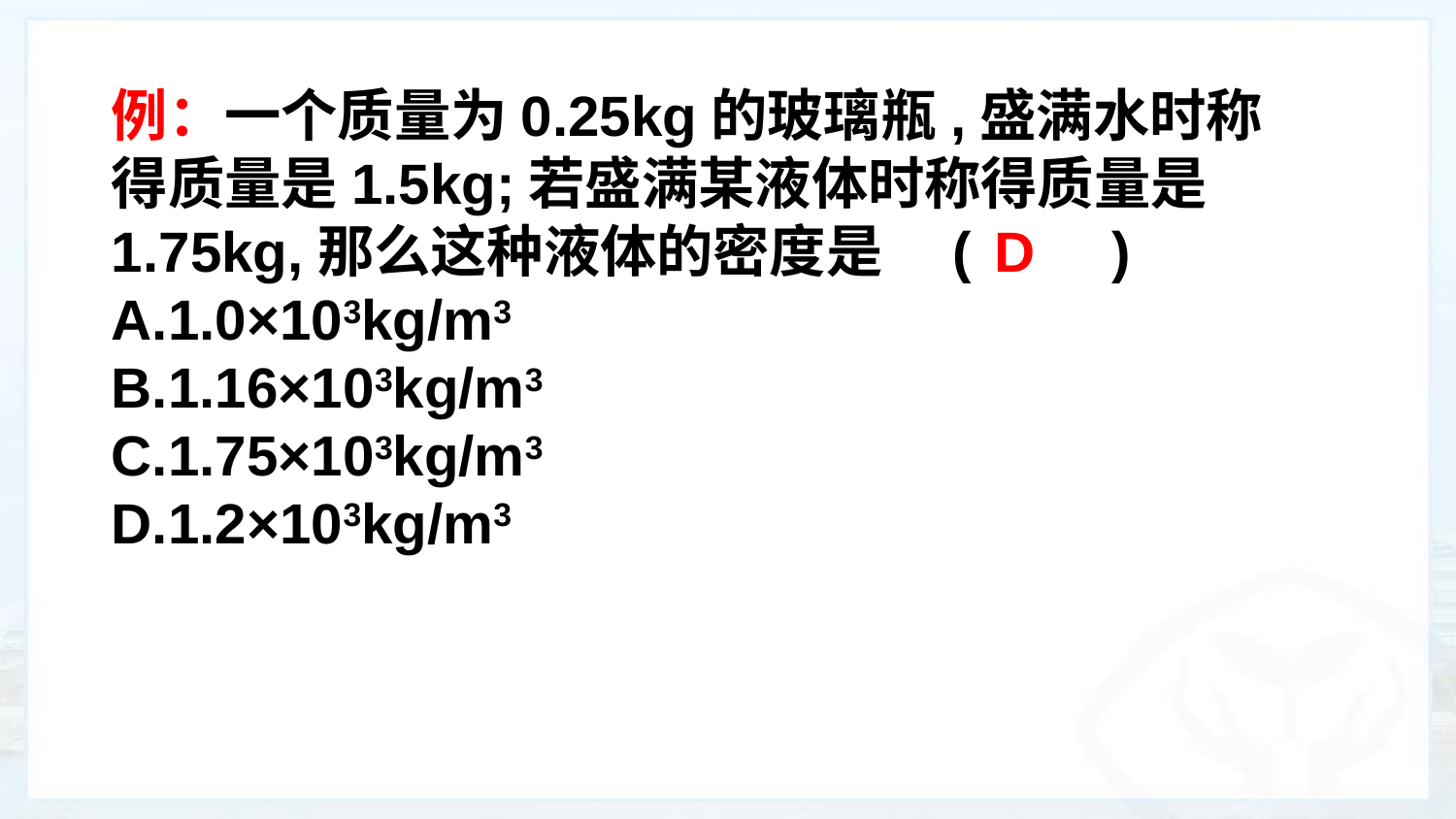

例：一个质量为0.25kg的玻璃瓶,盛满水时称得质量是1.5kg;若盛满某液体时称得质量是1.75kg,那么这种液体的密度是　(　　)
A.1.0×103kg/m3
B.1.16×103kg/m3
C.1.75×103kg/m3
D.1.2×103kg/m3
D